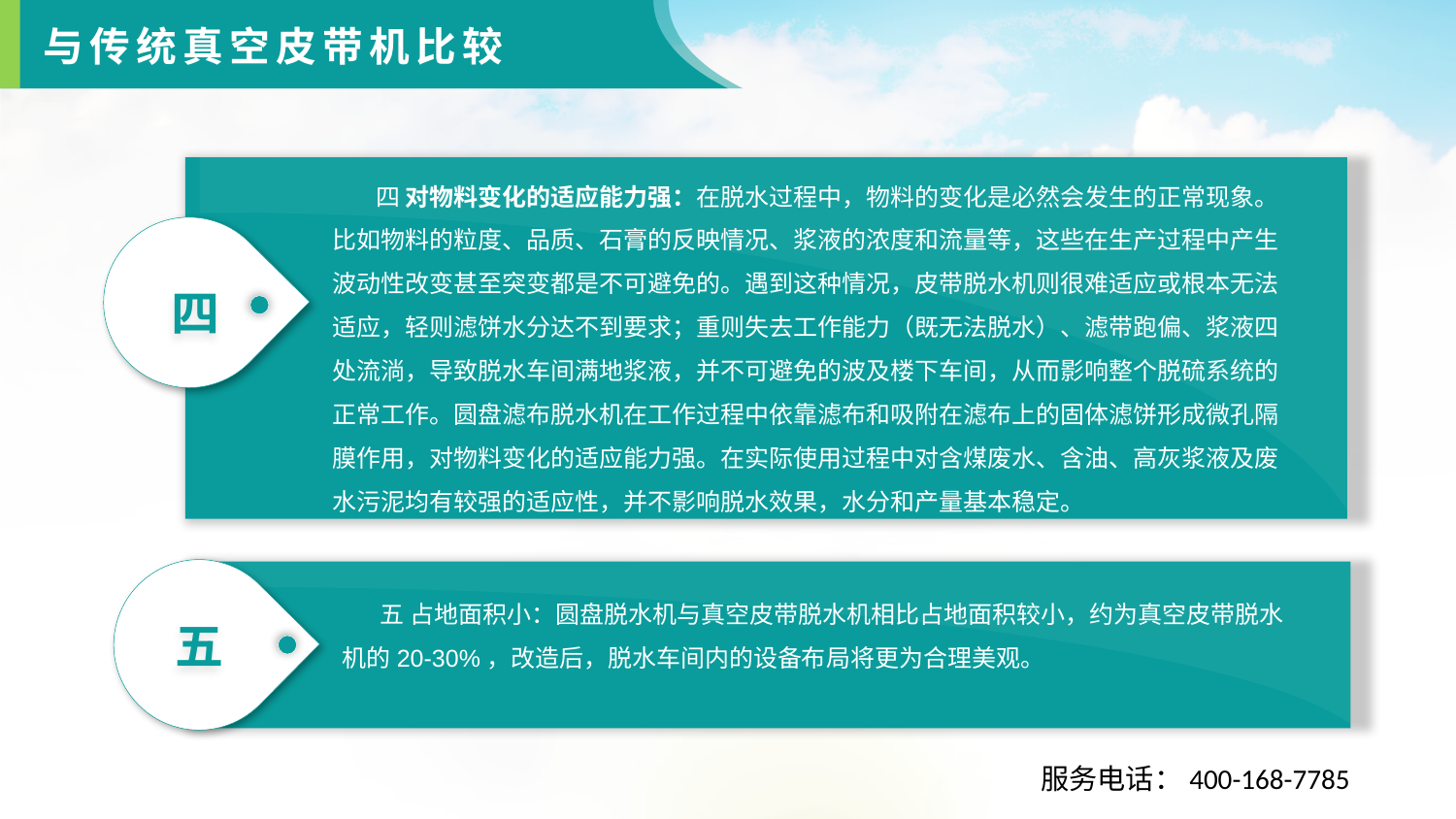

与传统真空皮带机比较

       四 对物料变化的适应能力强：在脱水过程中，物料的变化是必然会发生的正常现象。比如物料的粒度、品质、石膏的反映情况、浆液的浓度和流量等，这些在生产过程中产生波动性改变甚至突变都是不可避免的。遇到这种情况，皮带脱水机则很难适应或根本无法适应，轻则滤饼水分达不到要求；重则失去工作能力（既无法脱水）、滤带跑偏、浆液四处流淌，导致脱水车间满地浆液，并不可避免的波及楼下车间，从而影响整个脱硫系统的正常工作。圆盘滤布脱水机在工作过程中依靠滤布和吸附在滤布上的固体滤饼形成微孔隔膜作用，对物料变化的适应能力强。在实际使用过程中对含煤废水、含油、高灰浆液及废水污泥均有较强的适应性，并不影响脱水效果，水分和产量基本稳定。
三

四

五

      五 占地面积小：圆盘脱水机与真空皮带脱水机相比占地面积较小，约为真空皮带脱水机的20-30%，改造后，脱水车间内的设备布局将更为合理美观。

服务电话：400-168-7785